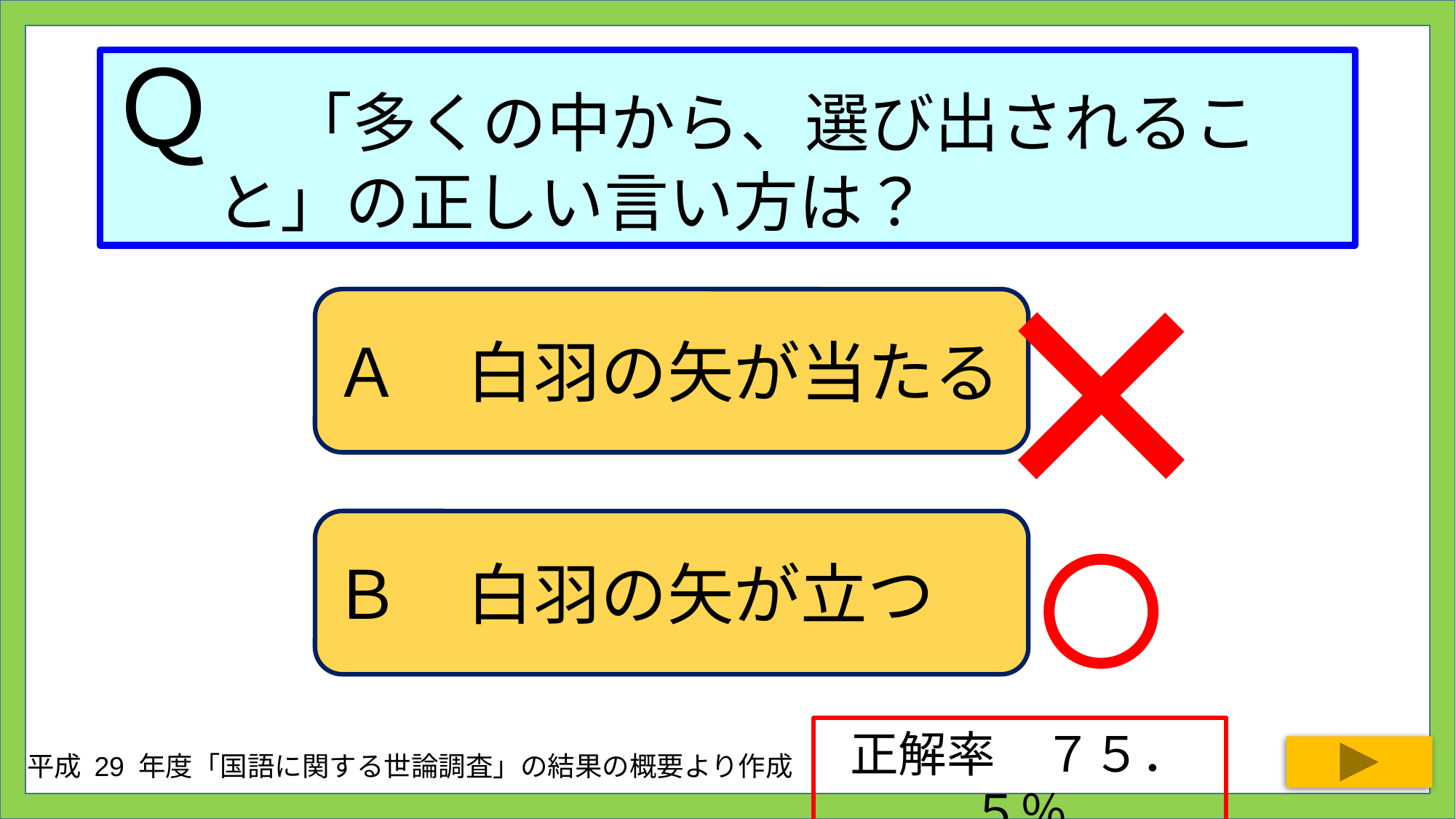

# Ｑ　「多くの中から、選び出されること」の正しい言い方は？
×
Ａ　白羽の矢が当たる
○
Ｂ　白羽の矢が立つ
正解率　７５．５％

平成 29 年度「国語に関する世論調査」の結果の概要より作成